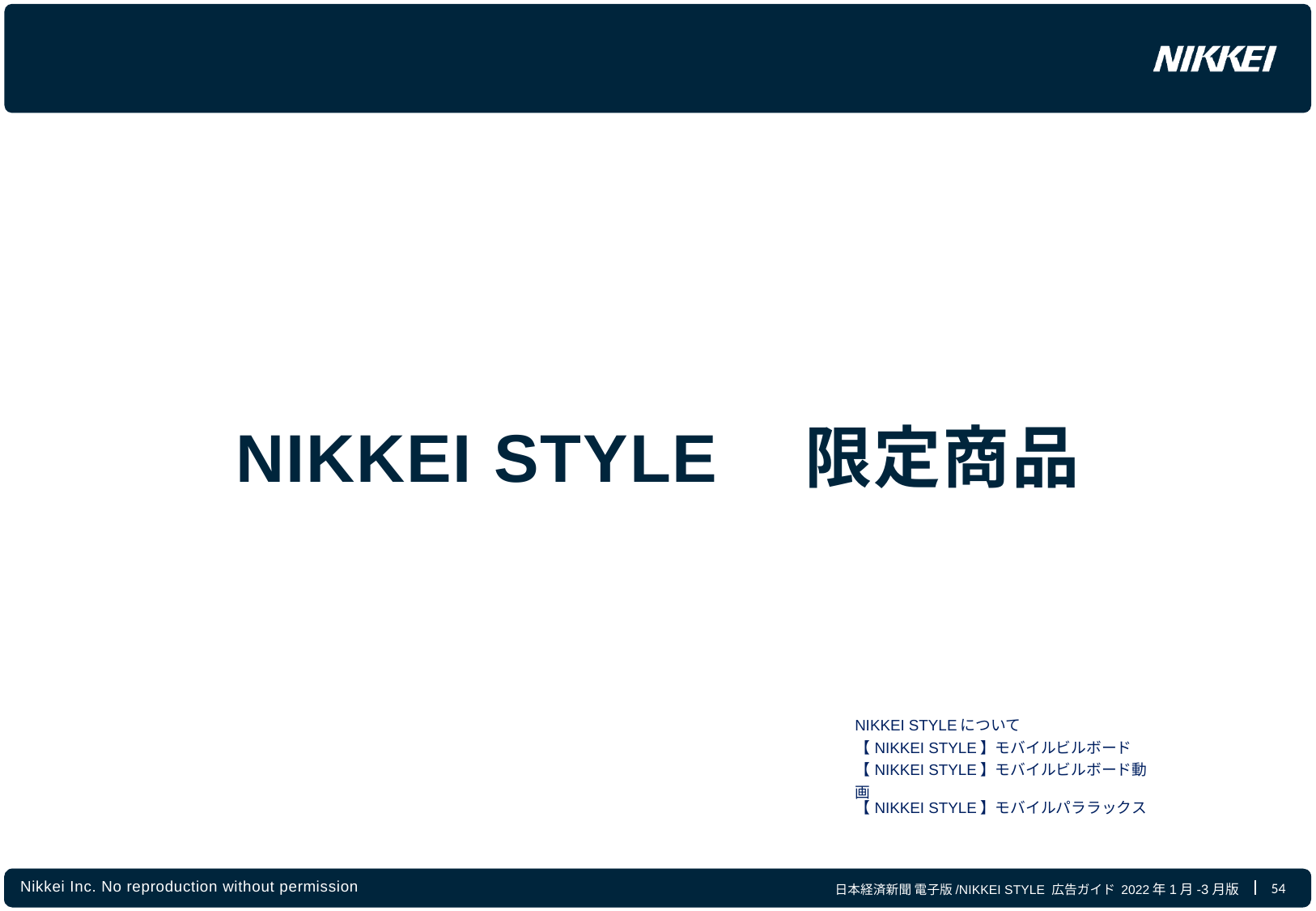

NIKKEI STYLE　限定商品
| NIKKEI STYLEについて |  |
| --- | --- |
| 【NIKKEI STYLE】モバイルビルボード |  |
| 【NIKKEI STYLE】モバイルビルボード動画 |  |
| 【NIKKEI STYLE】モバイルパララックス |  |
|  |  |